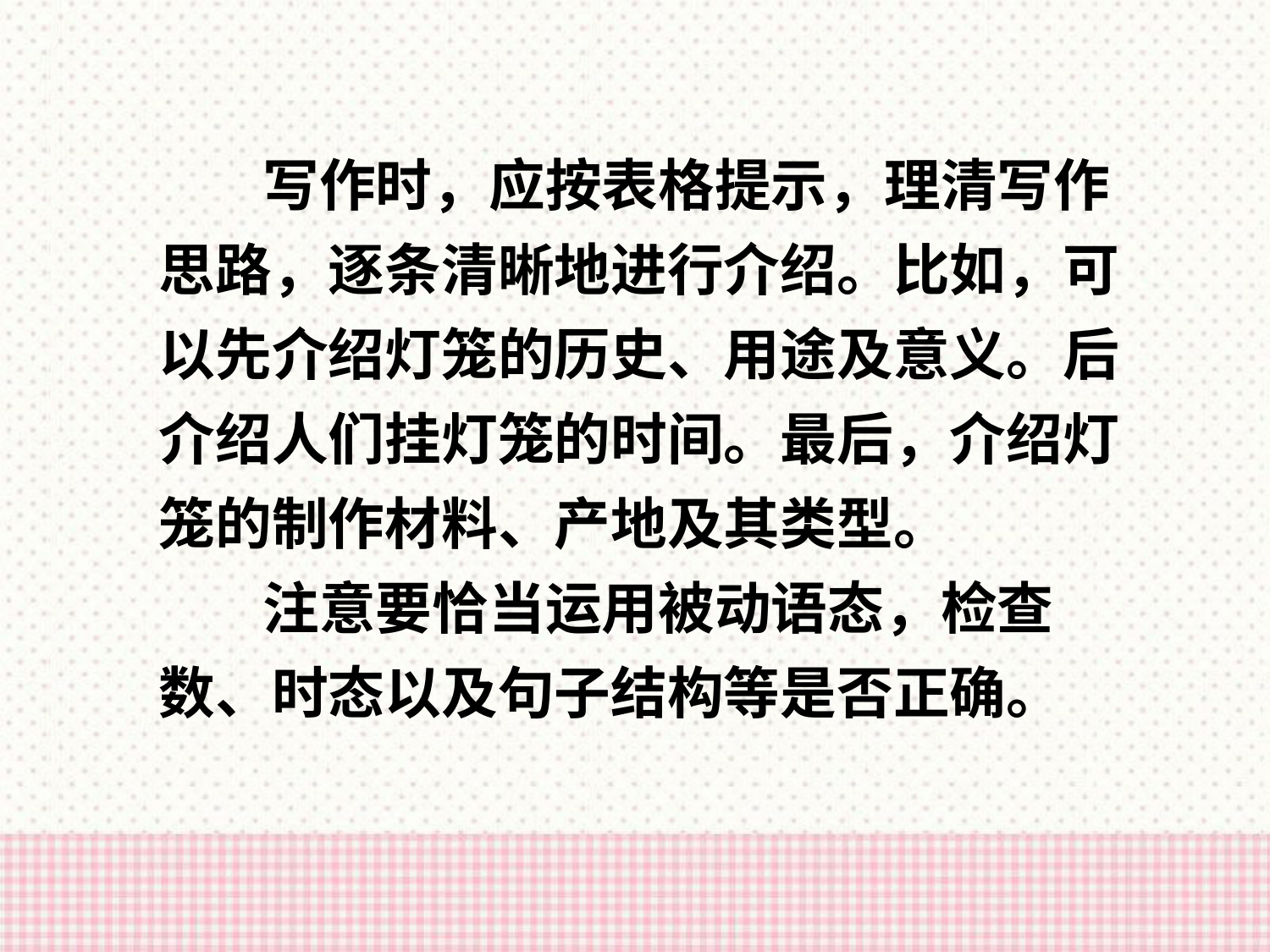

写作时，应按表格提示，理清写作思路，逐条清晰地进行介绍。比如，可以先介绍灯笼的历史、用途及意义。后介绍人们挂灯笼的时间。最后，介绍灯笼的制作材料、产地及其类型。
       注意要恰当运用被动语态，检查
数、时态以及句子结构等是否正确。